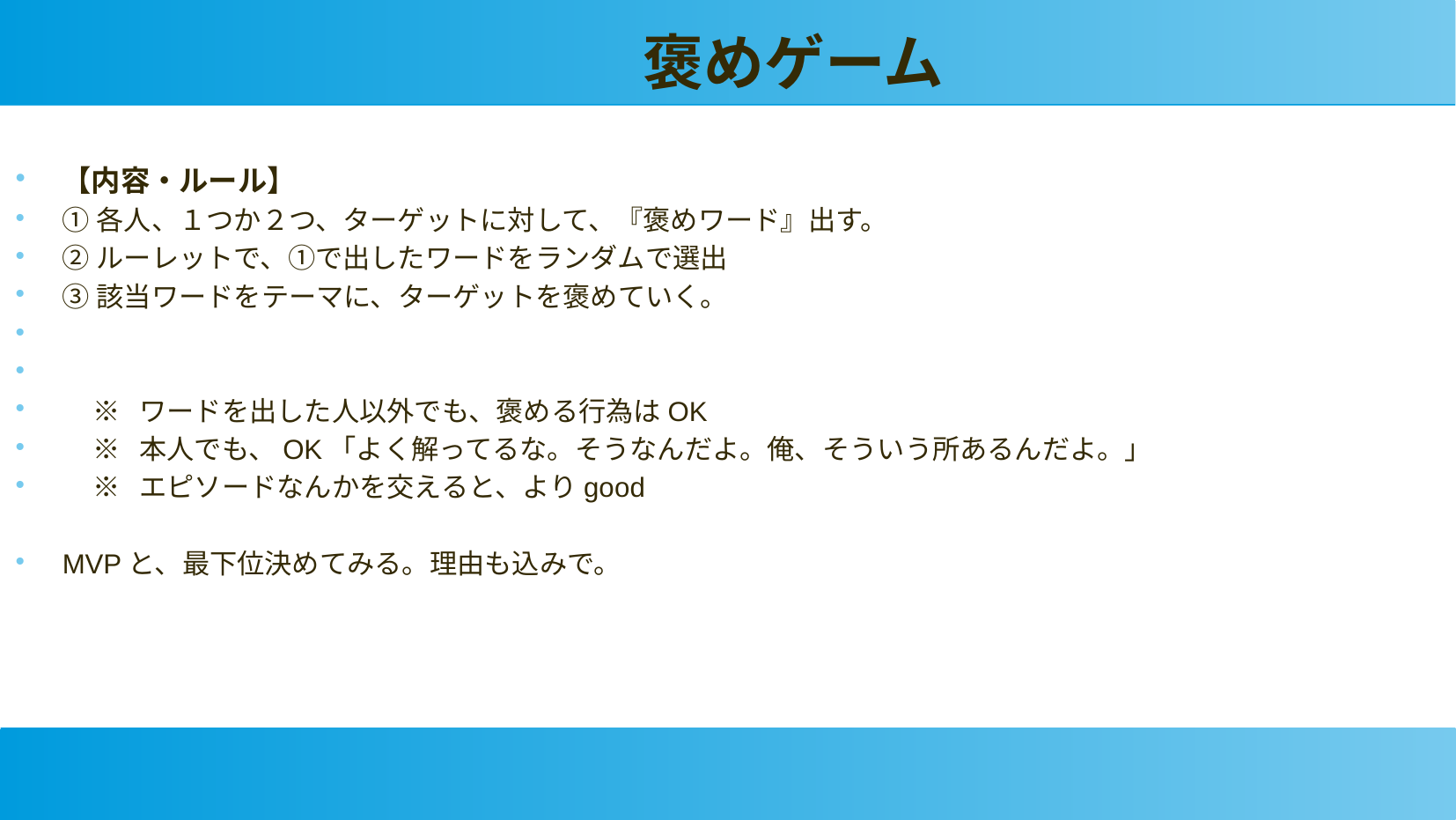

褒めゲーム

【内容・ルール】
①各人、１つか２つ、ターゲットに対して、『褒めワード』出す。
②ルーレットで、①で出したワードをランダムで選出
③該当ワードをテーマに、ターゲットを褒めていく。

     ※  ワードを出した人以外でも、褒める行為はOK
     ※  本人でも、OK「よく解ってるな。そうなんだよ。俺、そういう所あるんだよ。」
     ※  エピソードなんかを交えると、よりgood

MVPと、最下位決めてみる。理由も込みで。